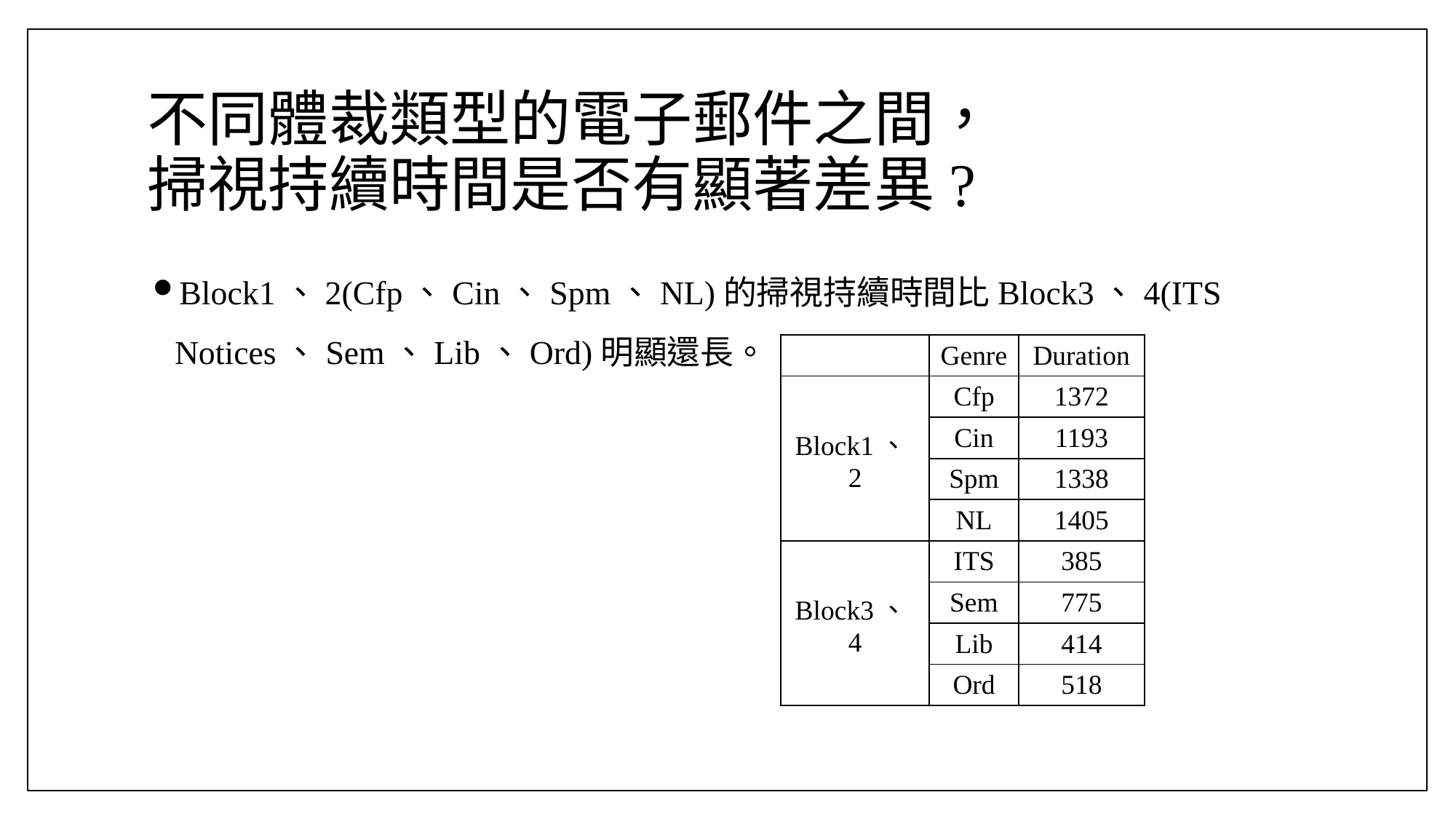

# 不同體裁類型的電子郵件之間， 掃視持續時間是否有顯著差異?
Block1、2(Cfp、Cin、Spm、NL)的掃視持續時間比Block3、4(ITS Notices、Sem、Lib、Ord)明顯還長。

|  | Genre | Duration |
| --- | --- | --- |
| Block1、2 | Cfp | 1372 |
|  | Cin | 1193 |
|  | Spm | 1338 |
|  | NL | 1405 |
| Block3、4 | ITS | 385 |
|  | Sem | 775 |
|  | Lib | 414 |
|  | Ord | 518 |